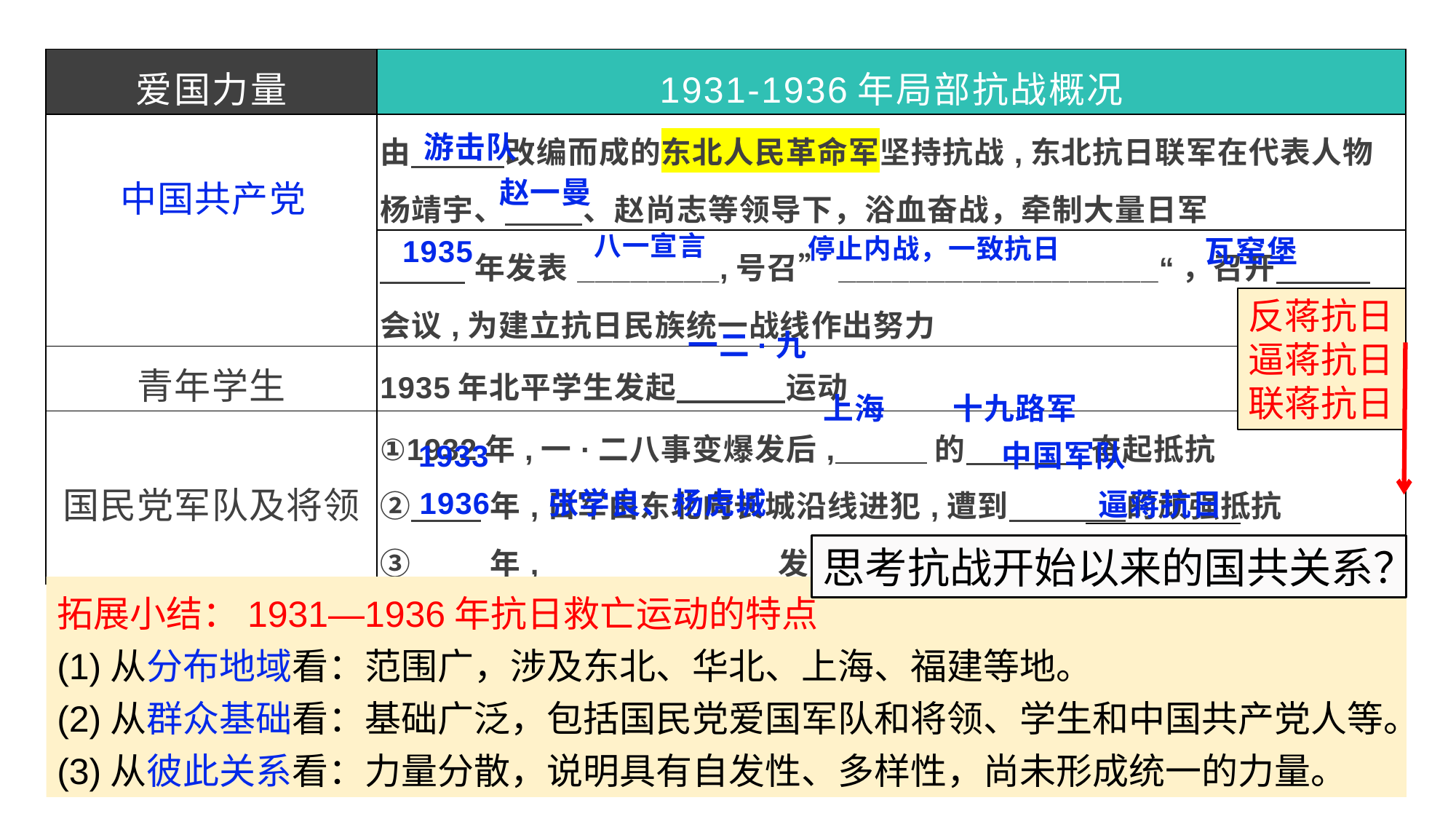

| 爱国力量 | 1931-1936年局部抗战概况 |
| --- | --- |
|  | 由 改编而成的东北人民革命军坚持抗战,东北抗日联军在代表人物杨靖宇、 、赵尚志等领导下，浴血奋战，牵制大量日军 |
|  | 年发表\_\_\_\_\_\_\_\_,号召”\_\_\_\_\_\_\_\_\_\_\_\_\_\_\_\_\_\_“，召开 会议,为建立抗日民族统一战线作出努力 |
| 青年学生 | 1935年北平学生发起 运动 |
| 国民党军队及将领 | ①1932年,一·二八事变爆发后, 的 奋起抵抗 ② 年,日军由东北向长城沿线进犯,遭到 的顽强抵抗 ③ 年, 发动西安事变,以武力 |
游击队
赵一曼
中国共产党
八一宣言
1935
停止内战，一致抗日
瓦窑堡
反蒋抗日
逼蒋抗日
联蒋抗日
一二·九
上海
十九路军
1933
中国军队
1936
张学良、杨虎城
逼蒋抗日
思考抗战开始以来的国共关系？
拓展小结：1931—1936年抗日救亡运动的特点
(1)从分布地域看：范围广，涉及东北、华北、上海、福建等地。
(2)从群众基础看：基础广泛，包括国民党爱国军队和将领、学生和中国共产党人等。
(3)从彼此关系看：力量分散，说明具有自发性、多样性，尚未形成统一的力量。